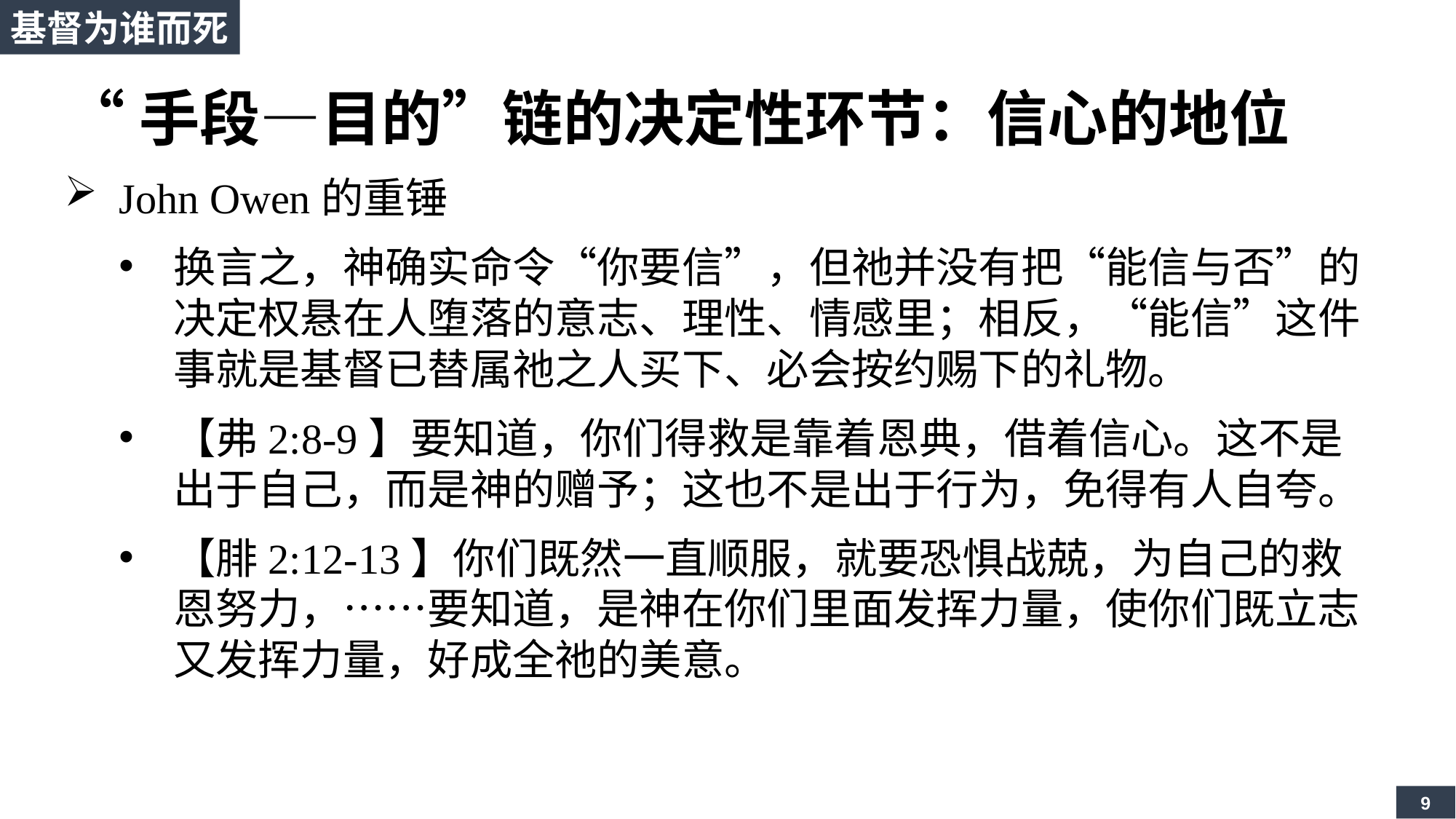

基督为谁而死
“手段—目的”链的决定性环节：信心的地位
John Owen的重锤
换言之，神确实命令“你要信”，但祂并没有把“能信与否”的决定权悬在人堕落的意志、理性、情感里；相反，“能信”这件事就是基督已替属祂之人买下、必会按约赐下的礼物。
【弗2:8-9】要知道，你们得救是靠着恩典，借着信心。这不是出于自己，而是神的赠予；这也不是出于行为，免得有人自夸。
【腓2:12-13】你们既然一直顺服，就要恐惧战兢，为自己的救恩努力，……要知道，是神在你们里面发挥力量，使你们既立志又发挥力量，好成全祂的美意。
9